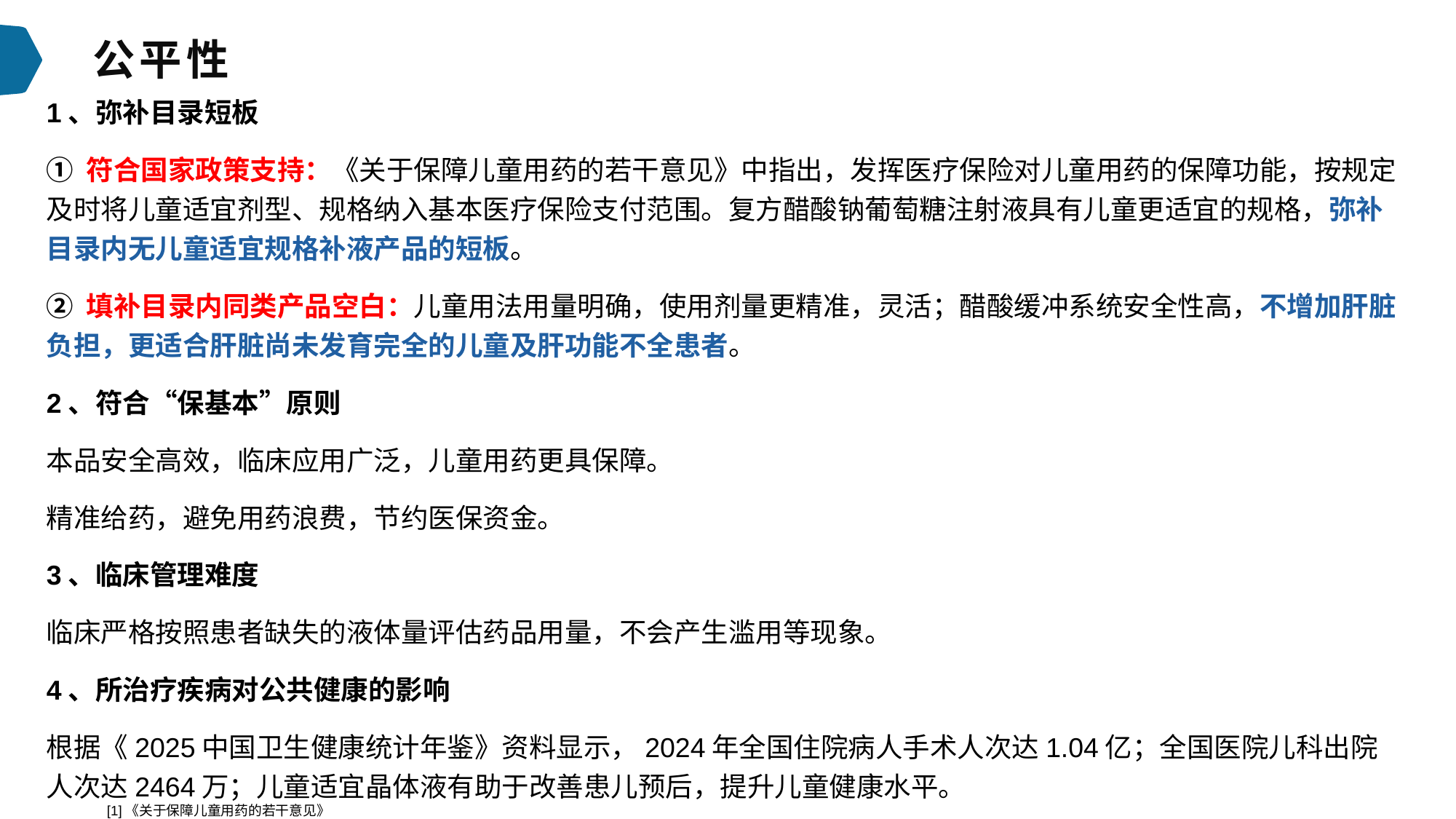

公平性

1、弥补目录短板
① 符合国家政策支持：《关于保障儿童用药的若干意见》中指出，发挥医疗保险对儿童用药的保障功能，按规定及时将儿童适宜剂型、规格纳入基本医疗保险支付范围。复方醋酸钠葡萄糖注射液具有儿童更适宜的规格，弥补目录内无儿童适宜规格补液产品的短板。
② 填补目录内同类产品空白：儿童用法用量明确，使用剂量更精准，灵活；醋酸缓冲系统安全性高，不增加肝脏负担，更适合肝脏尚未发育完全的儿童及肝功能不全患者。
2、符合“保基本”原则
本品安全高效，临床应用广泛，儿童用药更具保障。
精准给药，避免用药浪费，节约医保资金。
3、临床管理难度
临床严格按照患者缺失的液体量评估药品用量，不会产生滥用等现象。
4、所治疗疾病对公共健康的影响
根据《2025中国卫生健康统计年鉴》资料显示，2024年全国住院病人手术人次达1.04亿；全国医院儿科出院人次达2464万；儿童适宜晶体液有助于改善患儿预后，提升儿童健康水平。
[1]《关于保障儿童用药的若干意见》